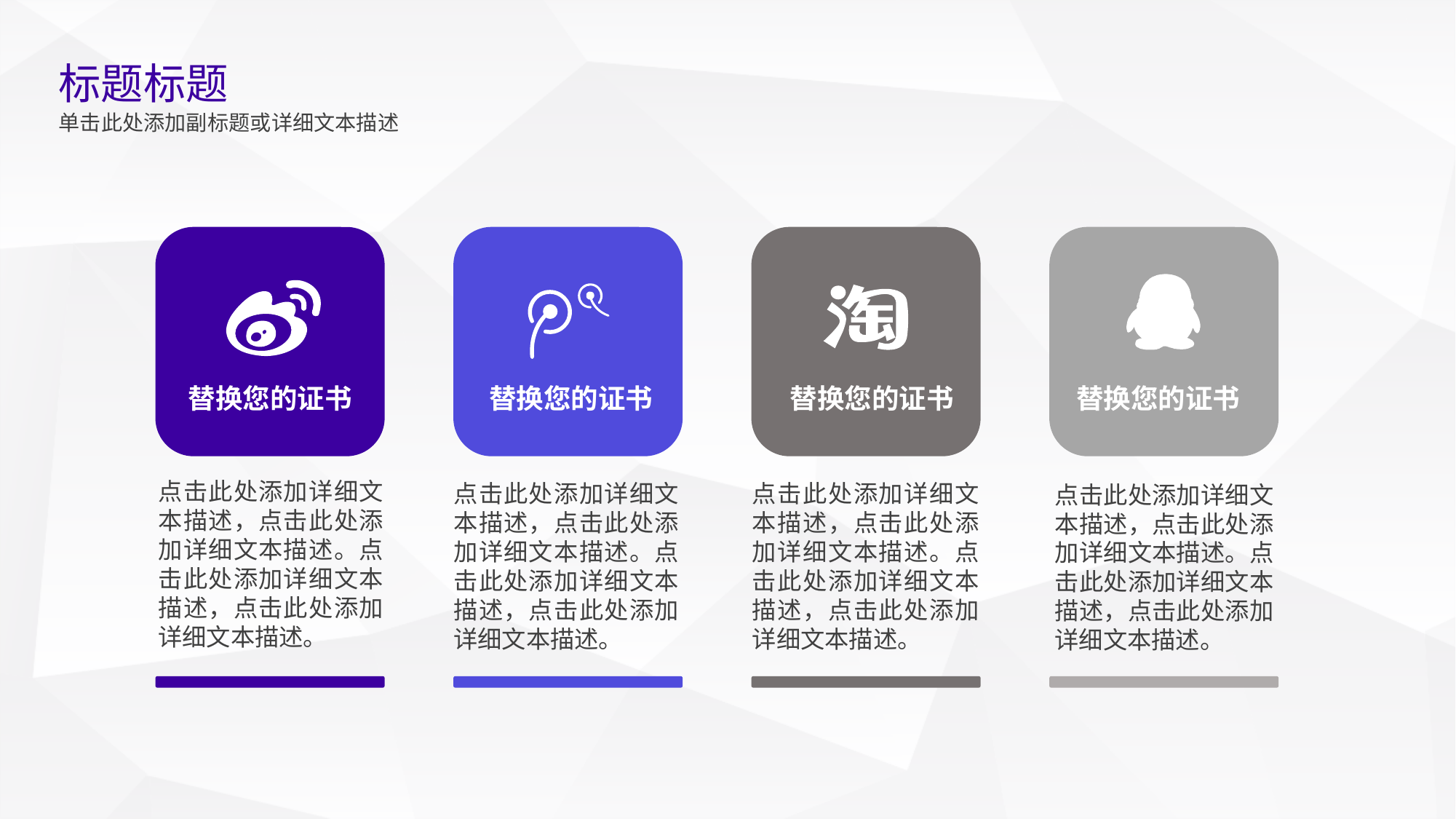

标题标题
单击此处添加副标题或详细文本描述

替换您的证书
点击此处添加详细文本描述，点击此处添加详细文本描述。点击此处添加详细文本描述，点击此处添加详细文本描述。

替换您的证书
点击此处添加详细文本描述，点击此处添加详细文本描述。点击此处添加详细文本描述，点击此处添加详细文本描述。

替换您的证书
点击此处添加详细文本描述，点击此处添加详细文本描述。点击此处添加详细文本描述，点击此处添加详细文本描述。

替换您的证书
点击此处添加详细文本描述，点击此处添加详细文本描述。点击此处添加详细文本描述，点击此处添加详细文本描述。